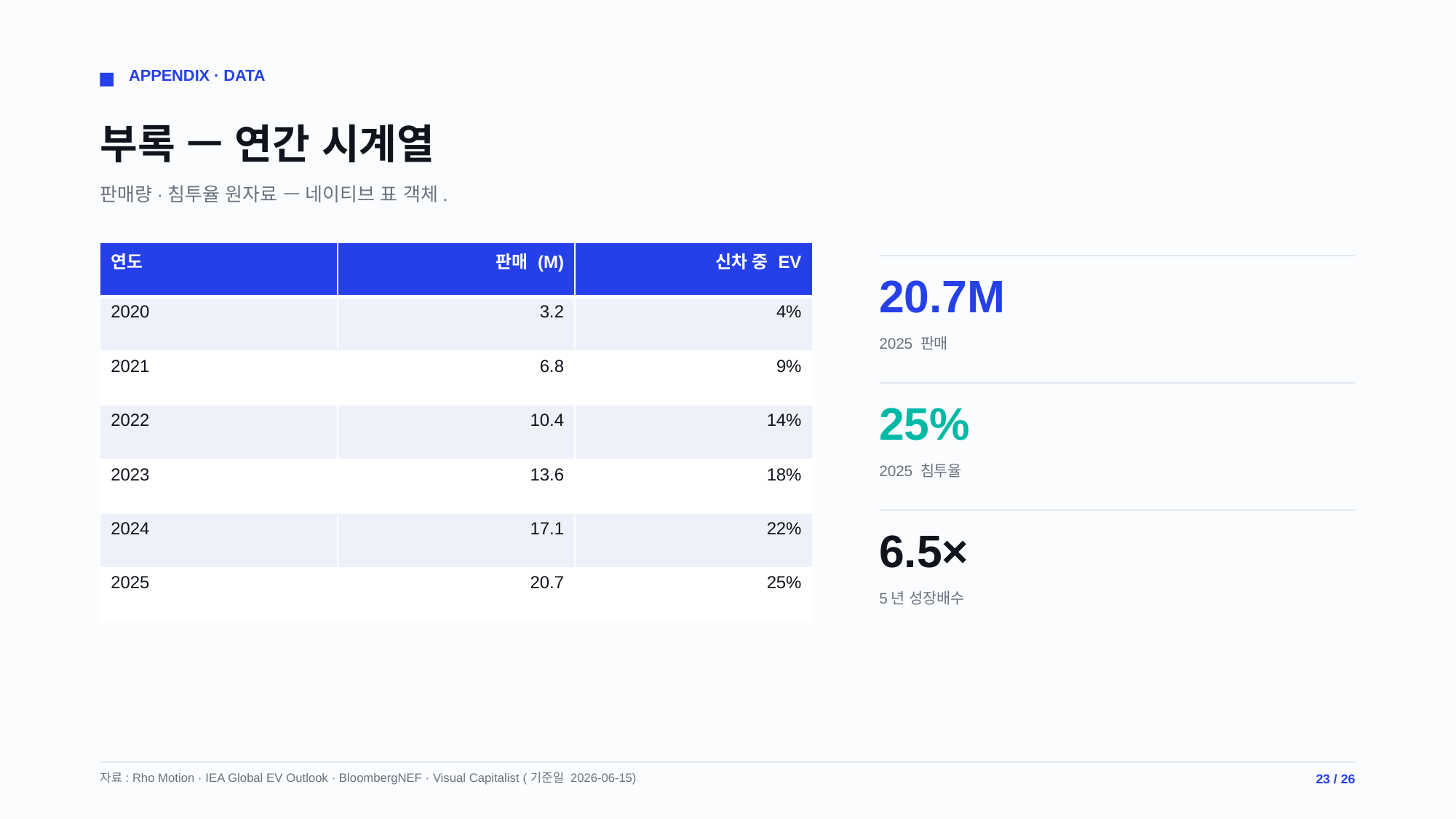

APPENDIX · DATA

부록 — 연간 시계열
판매량·침투율 원자료 — 네이티브 표 객체.
| 연도 | 판매 (M) | 신차 중 EV |
| --- | --- | --- |
| 2020 | 3.2 | 4% |
| 2021 | 6.8 | 9% |
| 2022 | 10.4 | 14% |
| 2023 | 13.6 | 18% |
| 2024 | 17.1 | 22% |
| 2025 | 20.7 | 25% |

20.7M
2025 판매

25%
2025 침투율

6.5×
5년 성장배수

자료: Rho Motion · IEA Global EV Outlook · BloombergNEF · Visual Capitalist (기준일 2026-06-15)
23 / 26